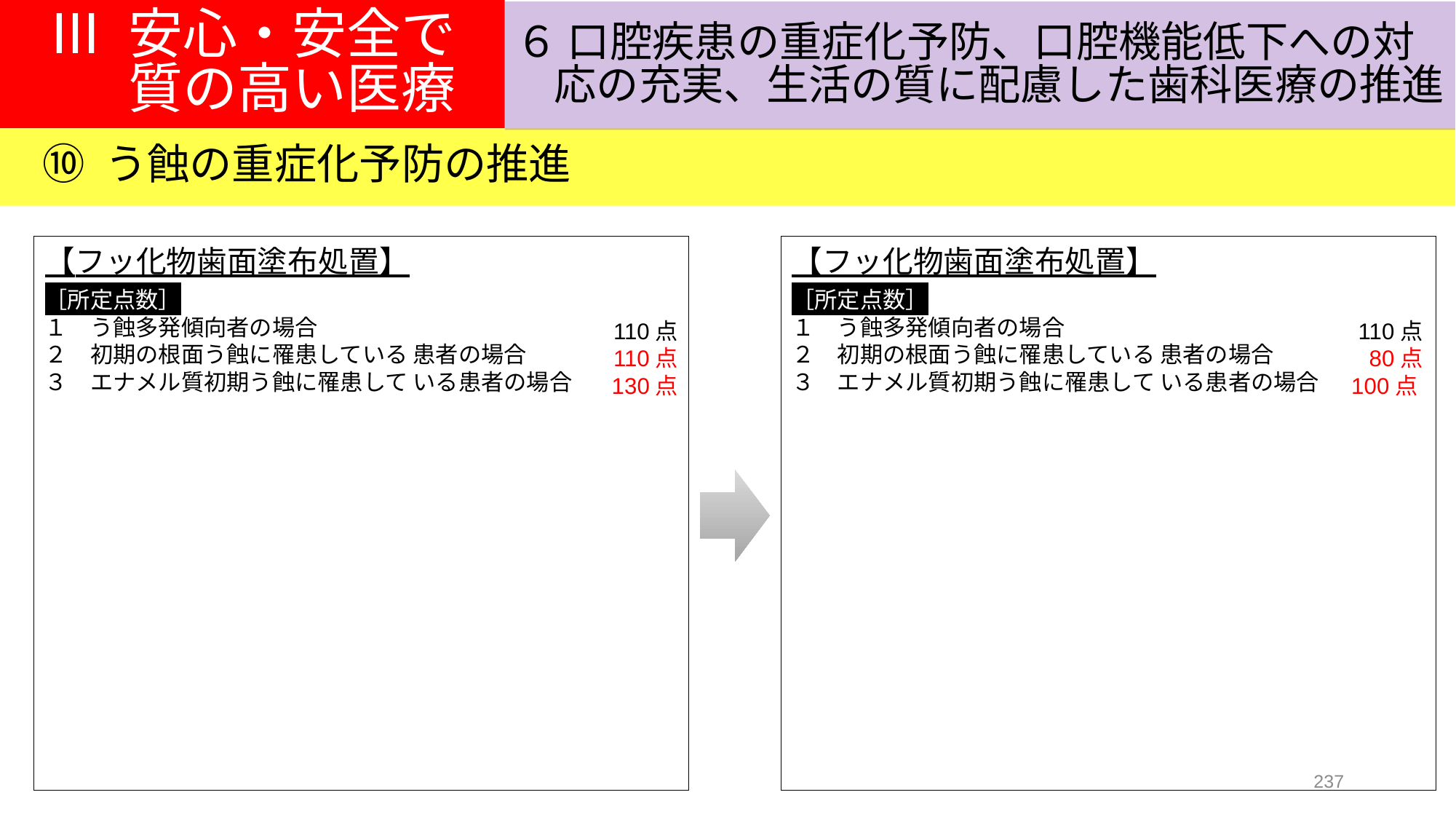

Ⅲ 安心・安全で
質の高い医療
６ 口腔疾患の重症化予防、口腔機能低下への対
応の充実、生活の質に配慮した歯科医療の推進
⑩ う蝕の重症化予防の推進
【フッ化物歯面塗布処置】

［所定点数］
１　う蝕多発傾向者の場合
２　初期の根面う蝕に罹患している 患者の場合
３　エナメル質初期う蝕に罹患して いる患者の場合

【フッ化物歯面塗布処置】

［所定点数］
１　う蝕多発傾向者の場合
２　初期の根面う蝕に罹患している 患者の場合
３　エナメル質初期う蝕に罹患して いる患者の場合

110点
110点
130点

110点
80点
100点

237